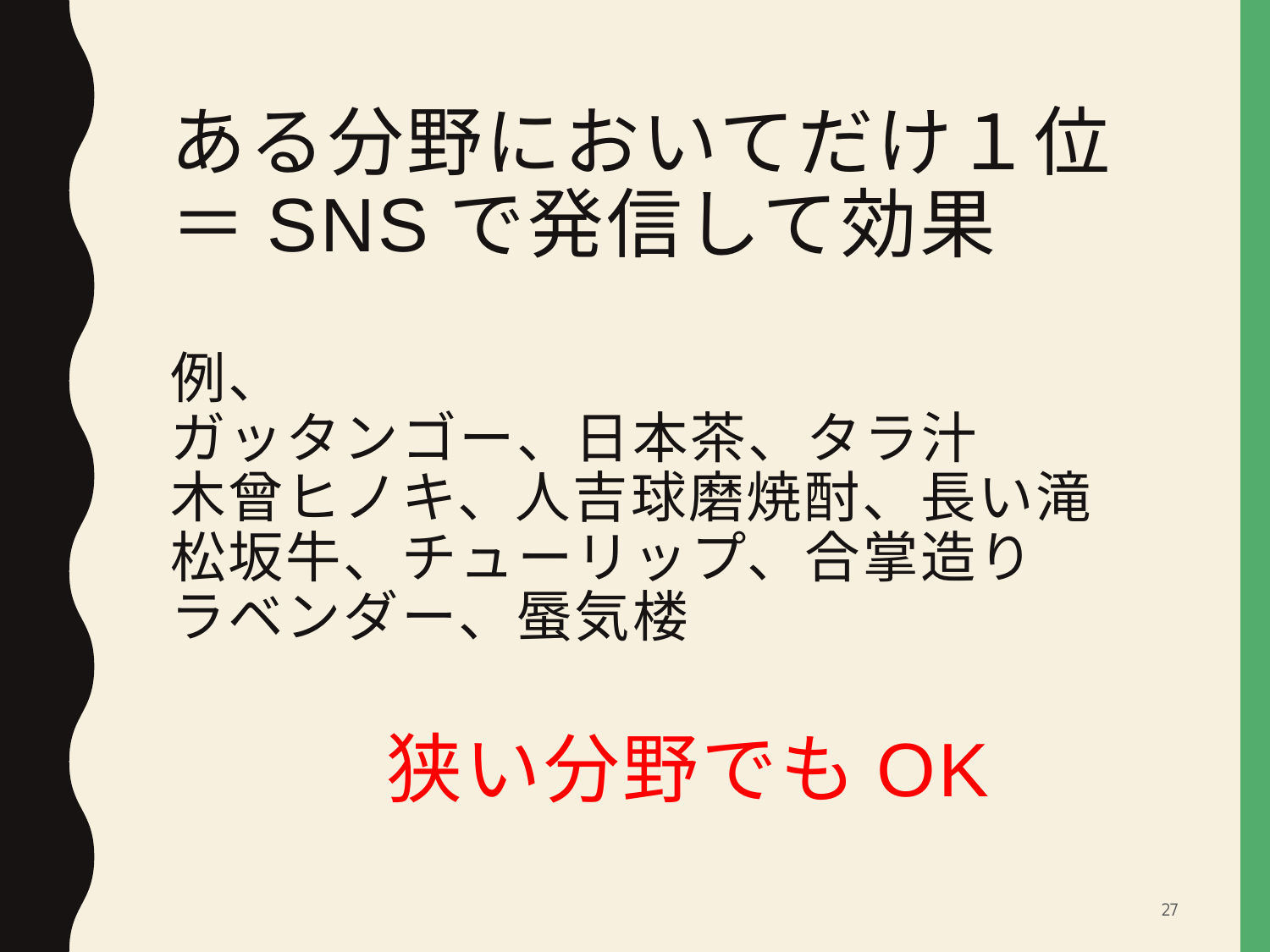

ある分野においてだけ１位
＝SNSで発信して効果

例、
ガッタンゴー、日本茶、タラ汁
木曾ヒノキ、人吉球磨焼酎、長い滝
松坂牛、チューリップ、合掌造り
ラベンダー、蜃気楼

狭い分野でもOK
27